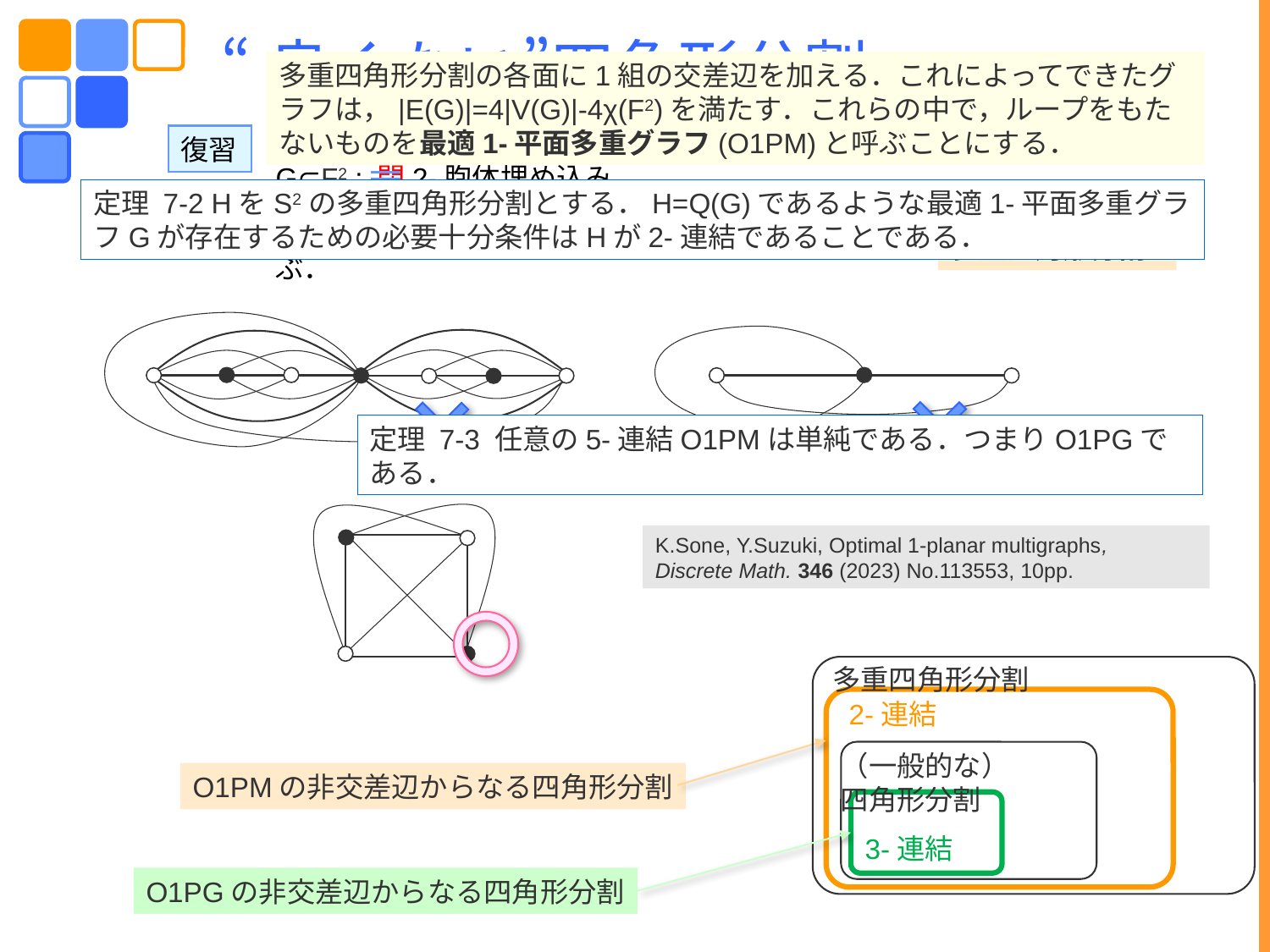

“良くない”四角形分割
多重四角形分割の各面に1組の交差辺を加える．これによってできたグラフは，|E(G)|=4|V(G)|-4χ(F2)を満たす．これらの中で，ループをもたないものを最適1-平面多重グラフ(O1PM)と呼ぶことにする．
復習
G⊂F2 : 閉2-胞体埋め込み
定理 7-2 HをS2の多重四角形分割とする．H=Q(G)であるような最適1-平面多重グラフGが存在するための必要十分条件はHが2-連結であることである．
Gが単純かつ各面の境界閉歩道の長さが4であるものを四角形分割と呼ぶ．
多重四角形分割

定理 7-3 任意の5-連結O1PMは単純である．つまりO1PGである．

K.Sone, Y.Suzuki, Optimal 1-planar multigraphs,  Discrete Math. 346 (2023) No.113553, 10pp.

多重四角形分割

（一般的な）
四角形分割

2-連結
O1PMの非交差辺からなる四角形分割

3-連結
O1PGの非交差辺からなる四角形分割